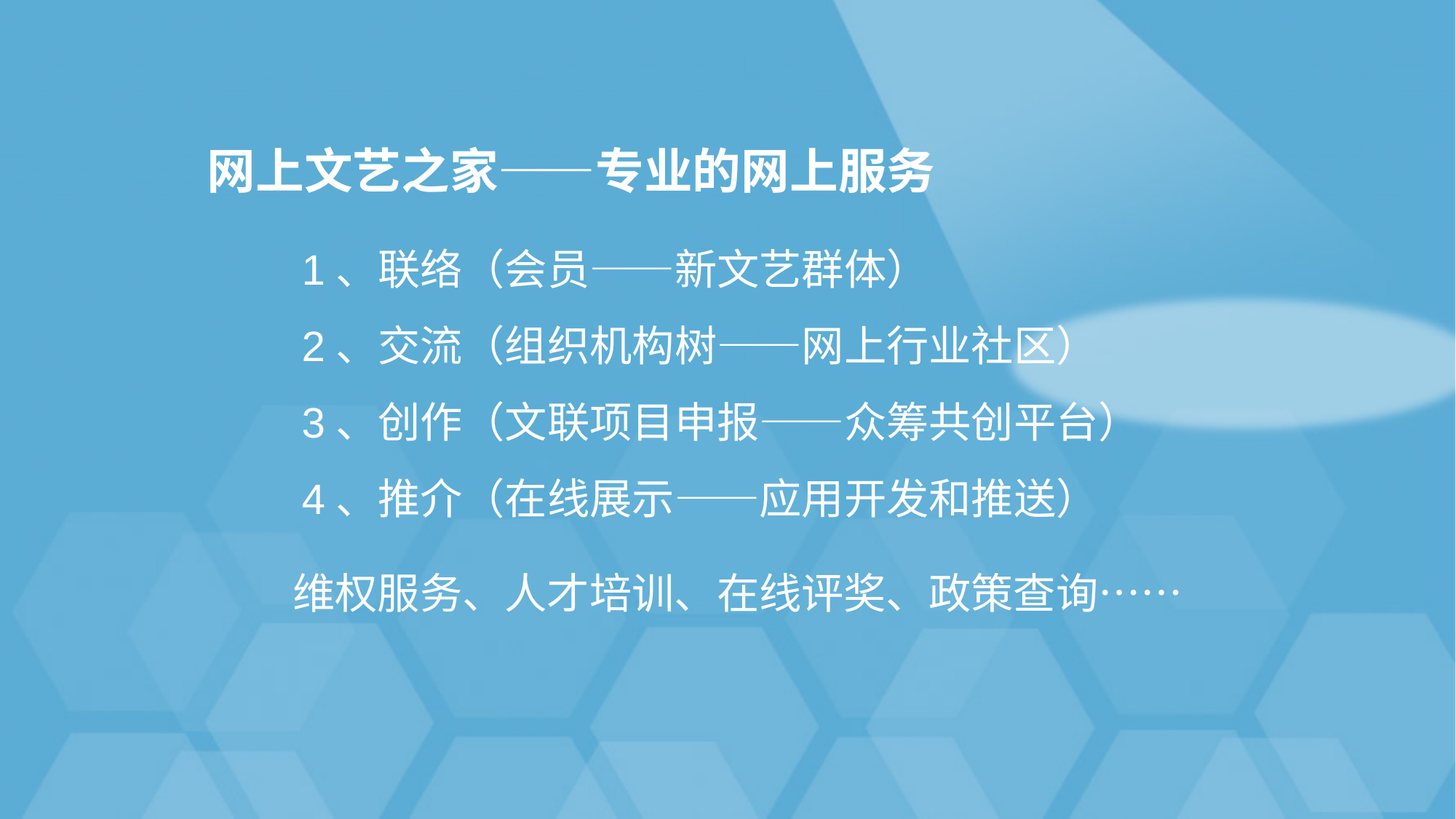

网上文艺之家——专业的网上服务
        1、联络（会员——新文艺群体）
        2、交流（组织机构树——网上行业社区）
        3、创作（文联项目申报——众筹共创平台）
        4、推介（在线展示——应用开发和推送）
        维权服务、人才培训、在线评奖、政策查询……